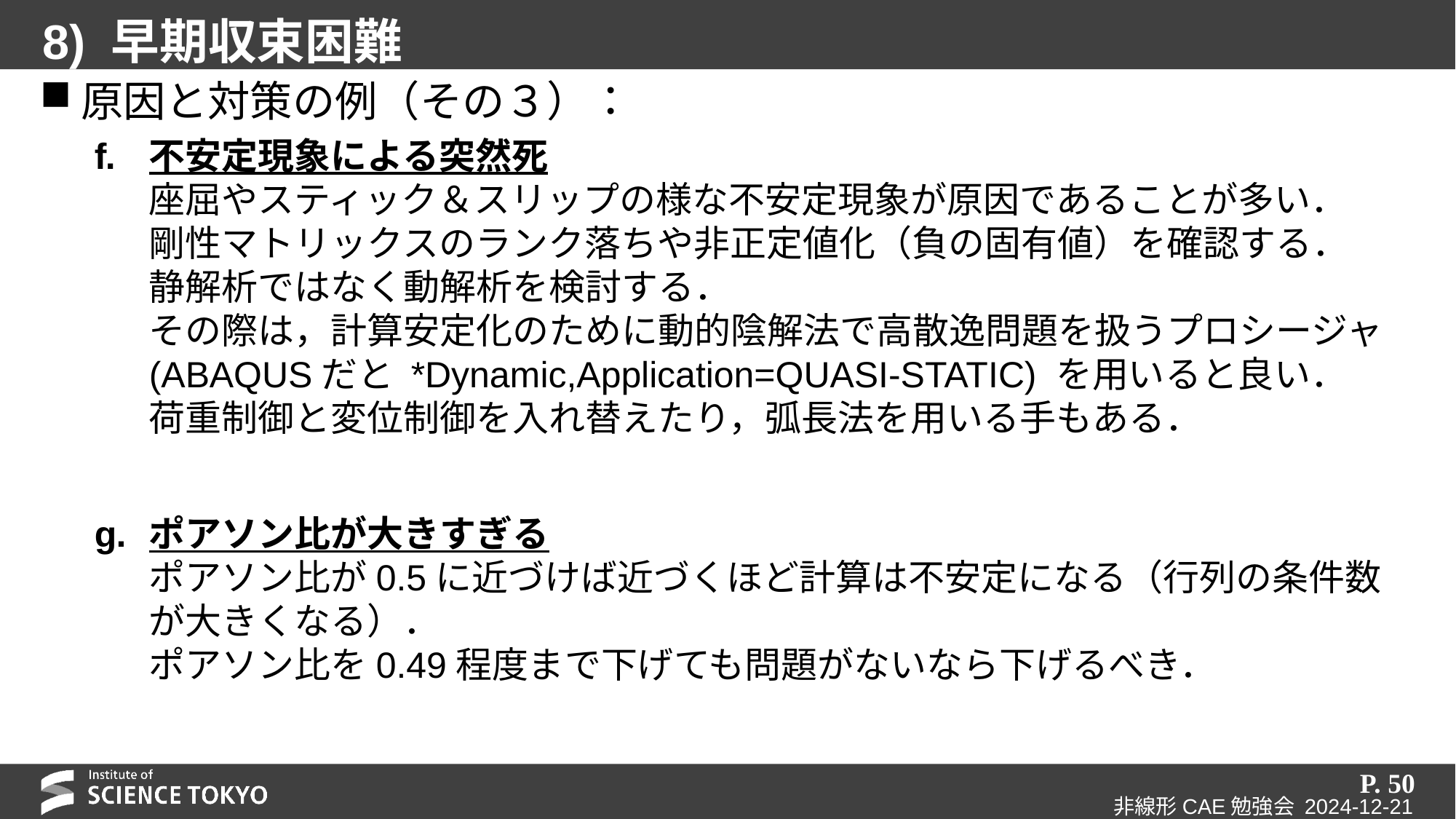

# 8) 早期収束困難
原因と対策の例（その３）：
不安定現象による突然死
座屈やスティック＆スリップの様な不安定現象が原因であることが多い．
剛性マトリックスのランク落ちや非正定値化（負の固有値）を確認する．
静解析ではなく動解析を検討する．
その際は，計算安定化のために動的陰解法で高散逸問題を扱うプロシージャ
(ABAQUSだと *Dynamic,Application=QUASI-STATIC) を用いると良い．
荷重制御と変位制御を入れ替えたり，弧長法を用いる手もある．

ポアソン比が大きすぎる
ポアソン比が0.5に近づけば近づくほど計算は不安定になる（行列の条件数が大きくなる）．
ポアソン比を0.49程度まで下げても問題がないなら下げるべき．

P. 50